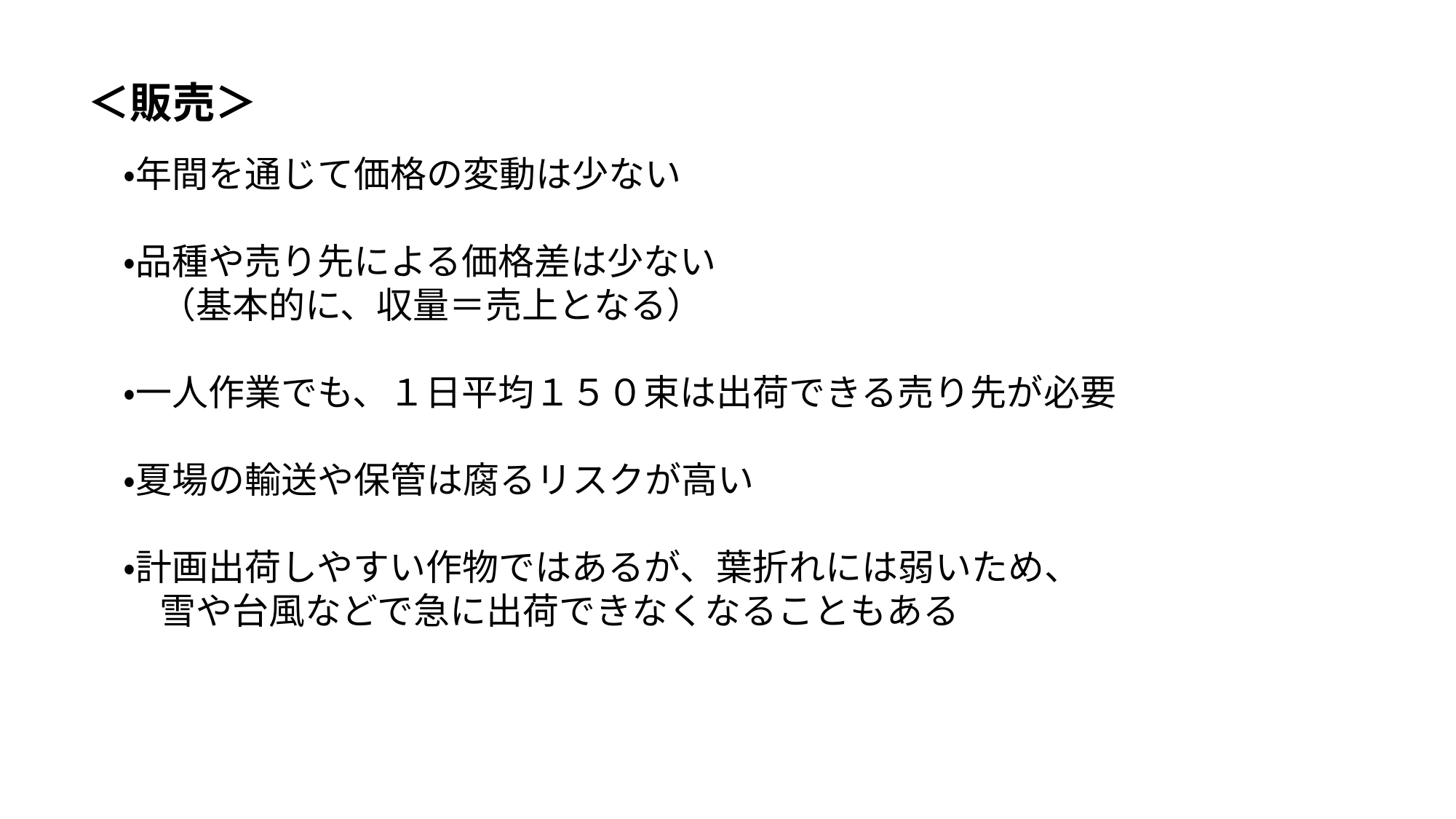

＜販売＞
・年間を通じて価格の変動は少ない

・品種や売り先による価格差は少ない
　（基本的に、収量＝売上となる）

・一人作業でも、１日平均１５０束は出荷できる売り先が必要

・夏場の輸送や保管は腐るリスクが高い

・計画出荷しやすい作物ではあるが、葉折れには弱いため、
　雪や台風などで急に出荷できなくなることもある